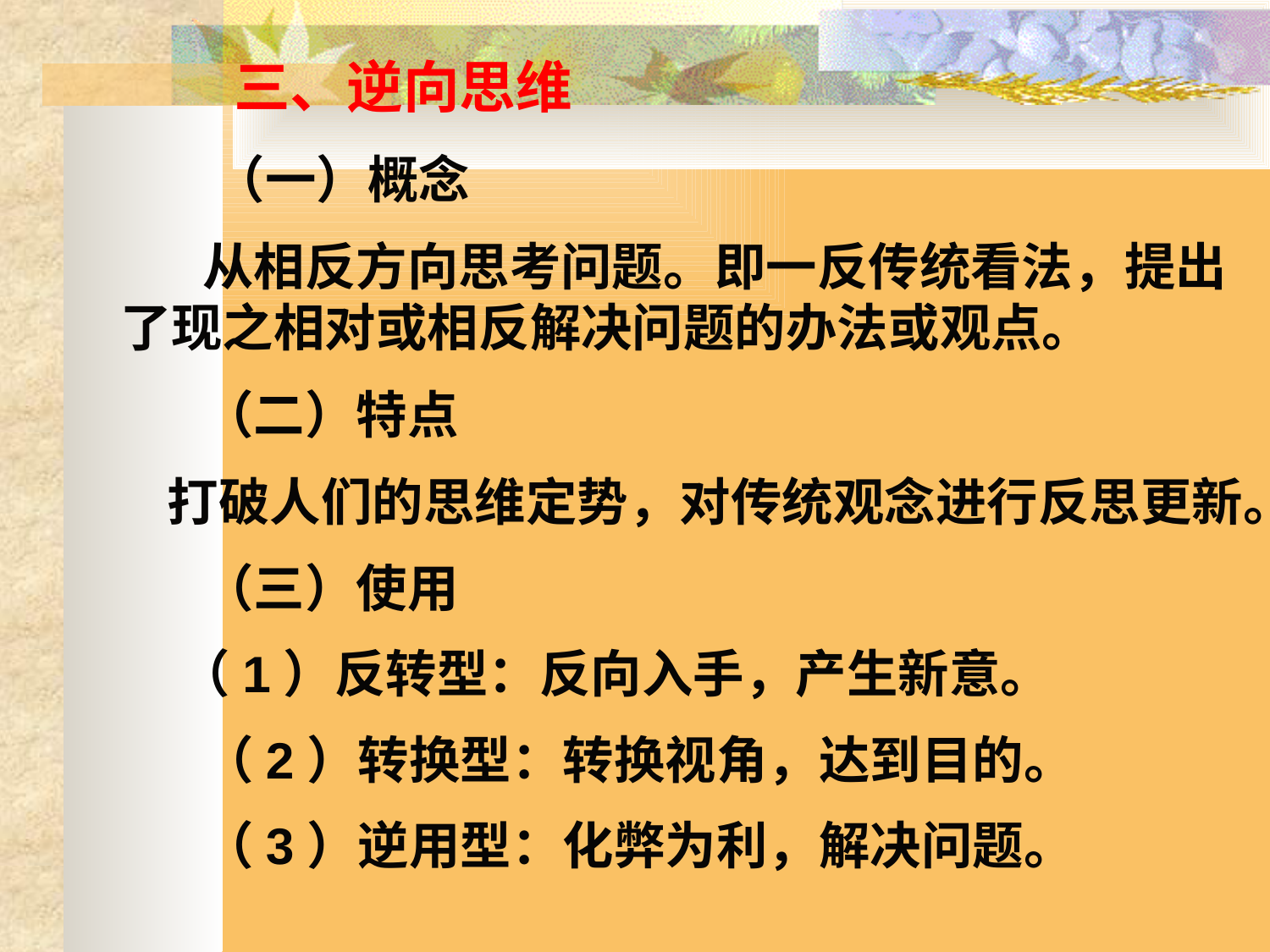

三、逆向思维
       （一）概念
      从相反方向思考问题。即一反传统看法，提出了现之相对或相反解决问题的办法或观点。
      （二）特点
   打破人们的思维定势，对传统观念进行反思更新。
      （三）使用
    （1）反转型：反向入手，产生新意。
      （2）转换型：转换视角，达到目的。
      （3）逆用型：化弊为利，解决问题。